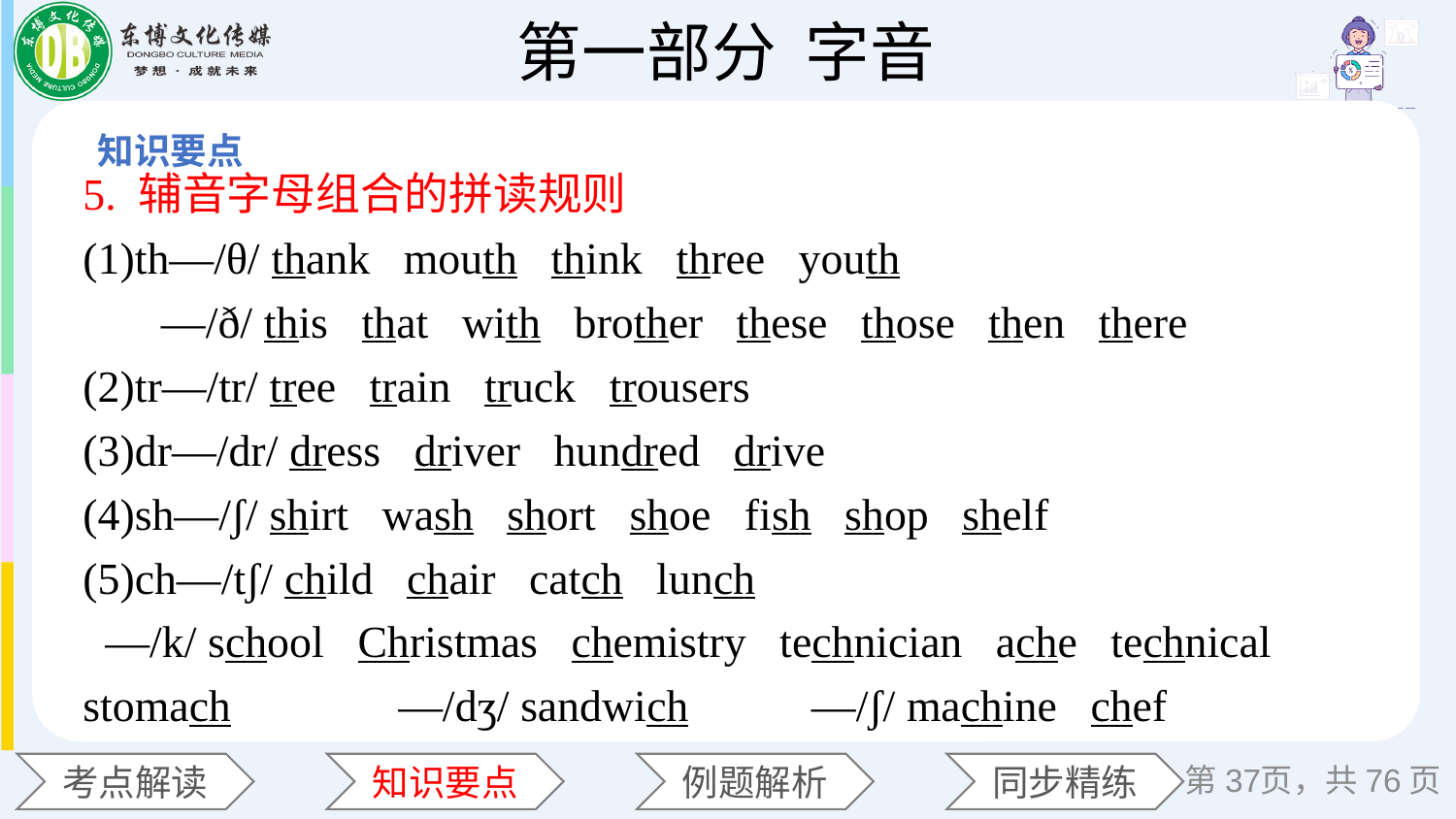

5. 辅音字母组合的拼读规则
(1)th—/θ/ thank   mouth   think   three   youth
       —/ð/ this   that   with   brother   these   those   then   there
(2)tr—/tr/ tree   train   truck   trousers
(3)dr—/dr/ dress   driver   hundred   drive
(4)sh—/ʃ/ shirt   wash   short   shoe   fish   shop   shelf
(5)ch—/tʃ/ child   chair   catch   lunch
  —/k/ school   Christmas   chemistry   technician   ache   technical   stomach               —/dʒ/ sandwich           —/ʃ/ machine   chef
第37页，共76页